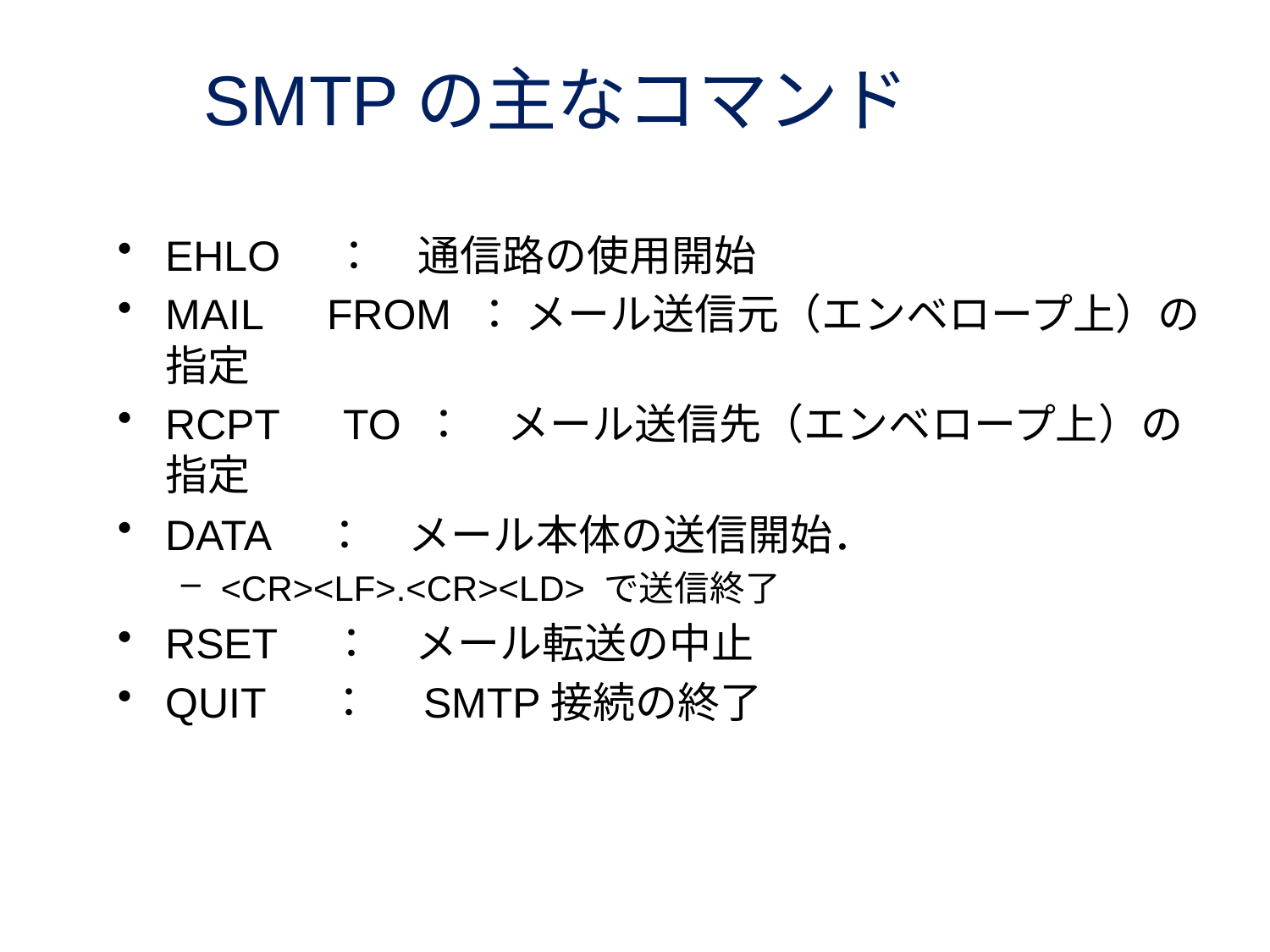

# SMTPの主なコマンド
EHLO　：　通信路の使用開始
MAIL　FROM ： メール送信元（エンベロープ上）の指定
RCPT　TO ：　メール送信先（エンベロープ上）の指定
DATA　：　メール本体の送信開始．
<CR><LF>.<CR><LD> で送信終了
RSET　：　メール転送の中止
QUIT　 ：　SMTP接続の終了